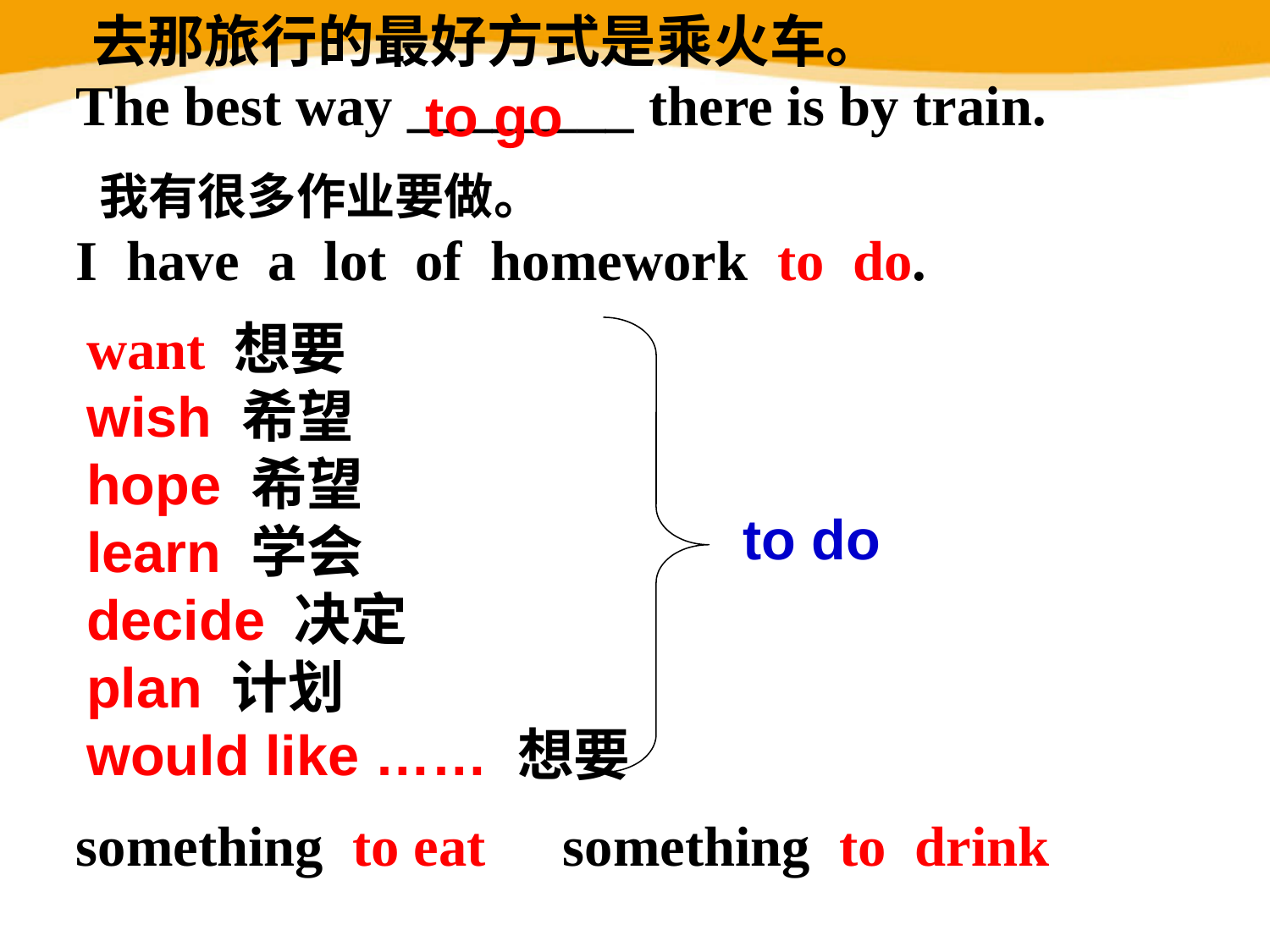

去那旅行的最好方式是乘火车。
The best way ________ there is by train.
to go
 我有很多作业要做。
I  have  a  lot  of  homework  to  do.

want 想要
wish 希望
hope 希望
learn 学会
decide 决定
plan 计划
would like …… 想要

to do
something  to eat
something  to  drink